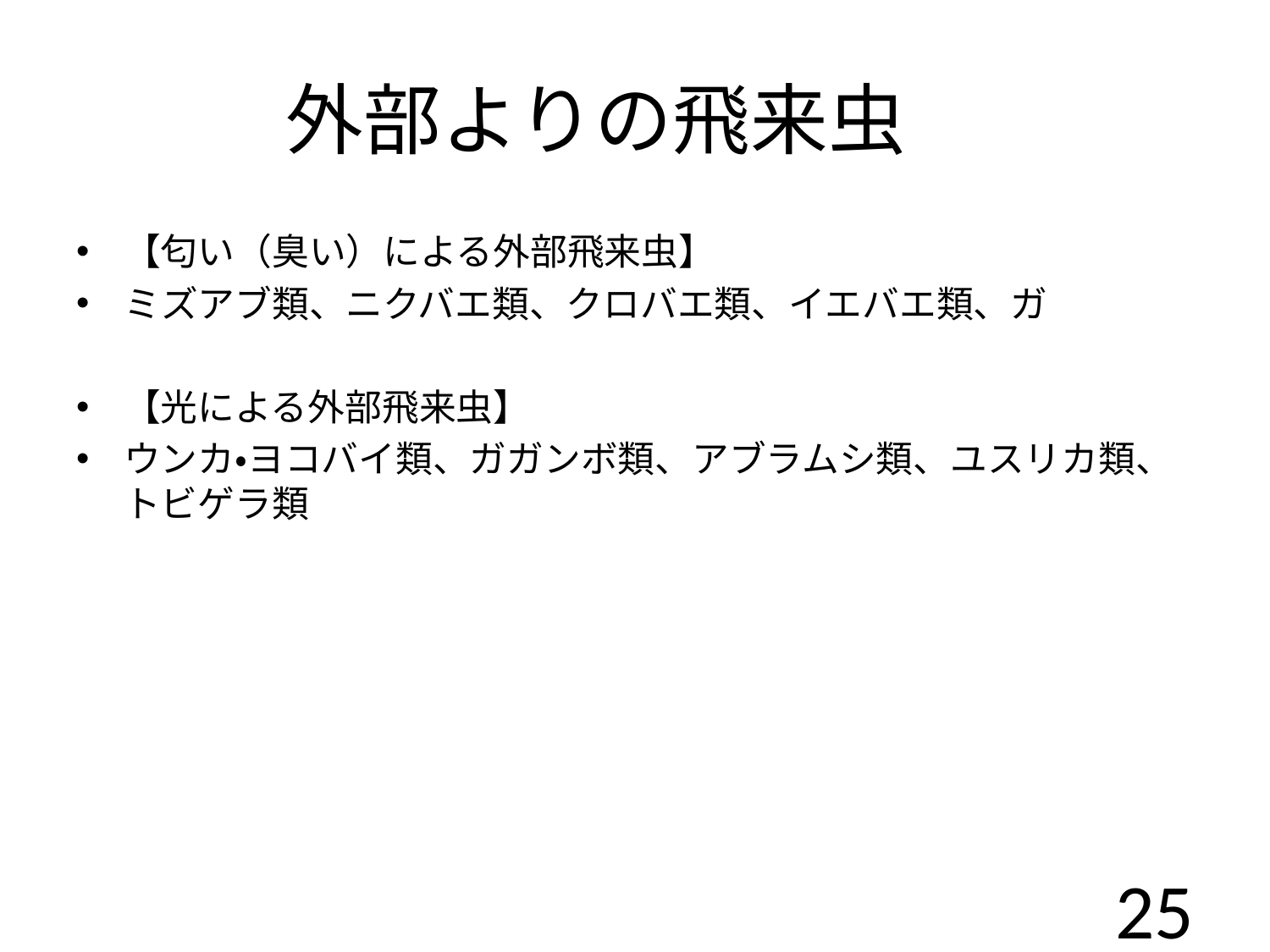

# 外部よりの飛来虫
【匂い（臭い）による外部飛来虫】
ミズアブ類、ニクバエ類、クロバエ類、イエバエ類、ガ

【光による外部飛来虫】
ウンカ・ヨコバイ類、ガガンボ類、アブラムシ類、ユスリカ類、トビゲラ類
25